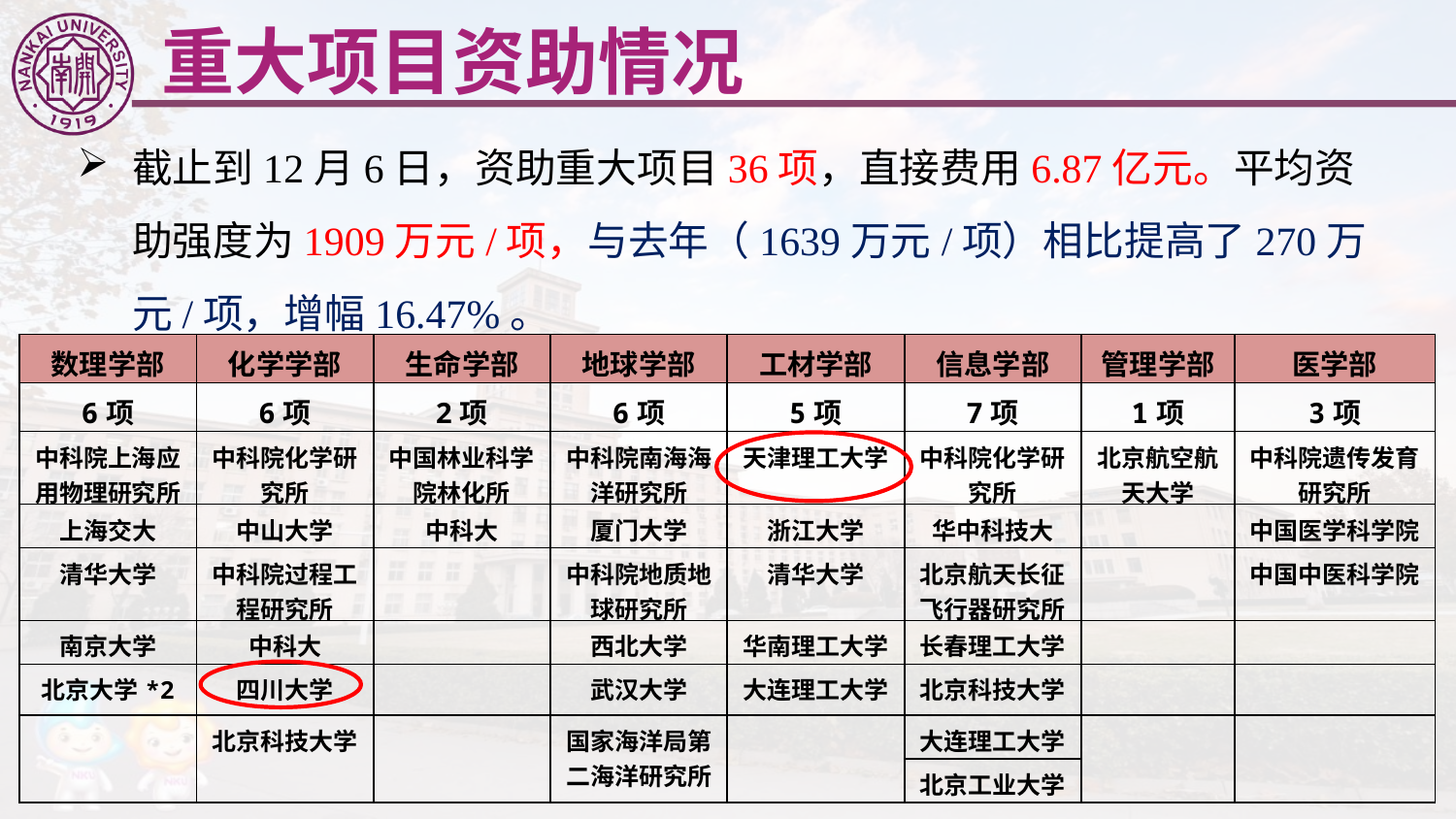

重大项目资助情况
截止到12月6日，资助重大项目36项，直接费用6.87亿元。平均资助强度为1909万元/项，与去年（1639万元/项）相比提高了270万元/项，增幅16.47%。
| 数理学部 | 化学学部 | 生命学部 | 地球学部 | 工材学部 | 信息学部 | 管理学部 | 医学部 |
| --- | --- | --- | --- | --- | --- | --- | --- |
| 6项 | 6项 | 2项 | 6项 | 5项 | 7项 | 1项 | 3项 |
| 中科院上海应用物理研究所 | 中科院化学研究所 | 中国林业科学院林化所 | 中科院南海海洋研究所 | 天津理工大学 | 中科院化学研究所 | 北京航空航天大学 | 中科院遗传发育研究所 |
| 上海交大 | 中山大学 | 中科大 | 厦门大学 | 浙江大学 | 华中科技大 |  | 中国医学科学院 |
| 清华大学 | 中科院过程工程研究所 |  | 中科院地质地球研究所 | 清华大学 | 北京航天长征飞行器研究所 |  | 中国中医科学院 |
| 南京大学 | 中科大 |  | 西北大学 | 华南理工大学 | 长春理工大学 |  |  |
| 北京大学\*2 | 四川大学 |  | 武汉大学 | 大连理工大学 | 北京科技大学 |  |  |
|  | 北京科技大学 |  | 国家海洋局第二海洋研究所 |  | 大连理工大学 |  |  |
|  |  |  |  |  | 北京工业大学 |  |  |